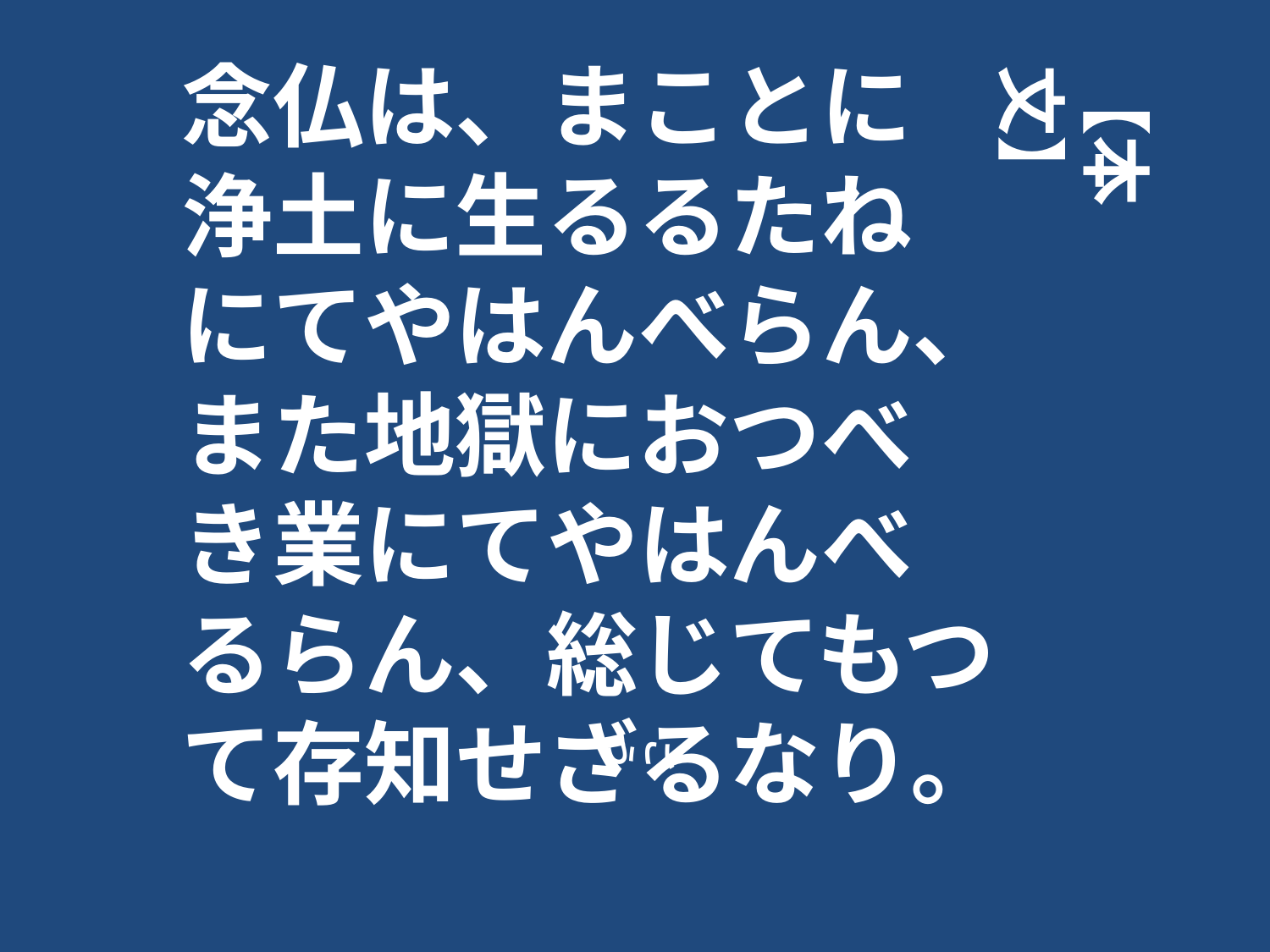

念仏は、まことに浄土に生るるたねにてやはんべらん、また地獄におつべき業にてやはんべるらん、総じてもつて存知せざるなり。
【本文】
ごう